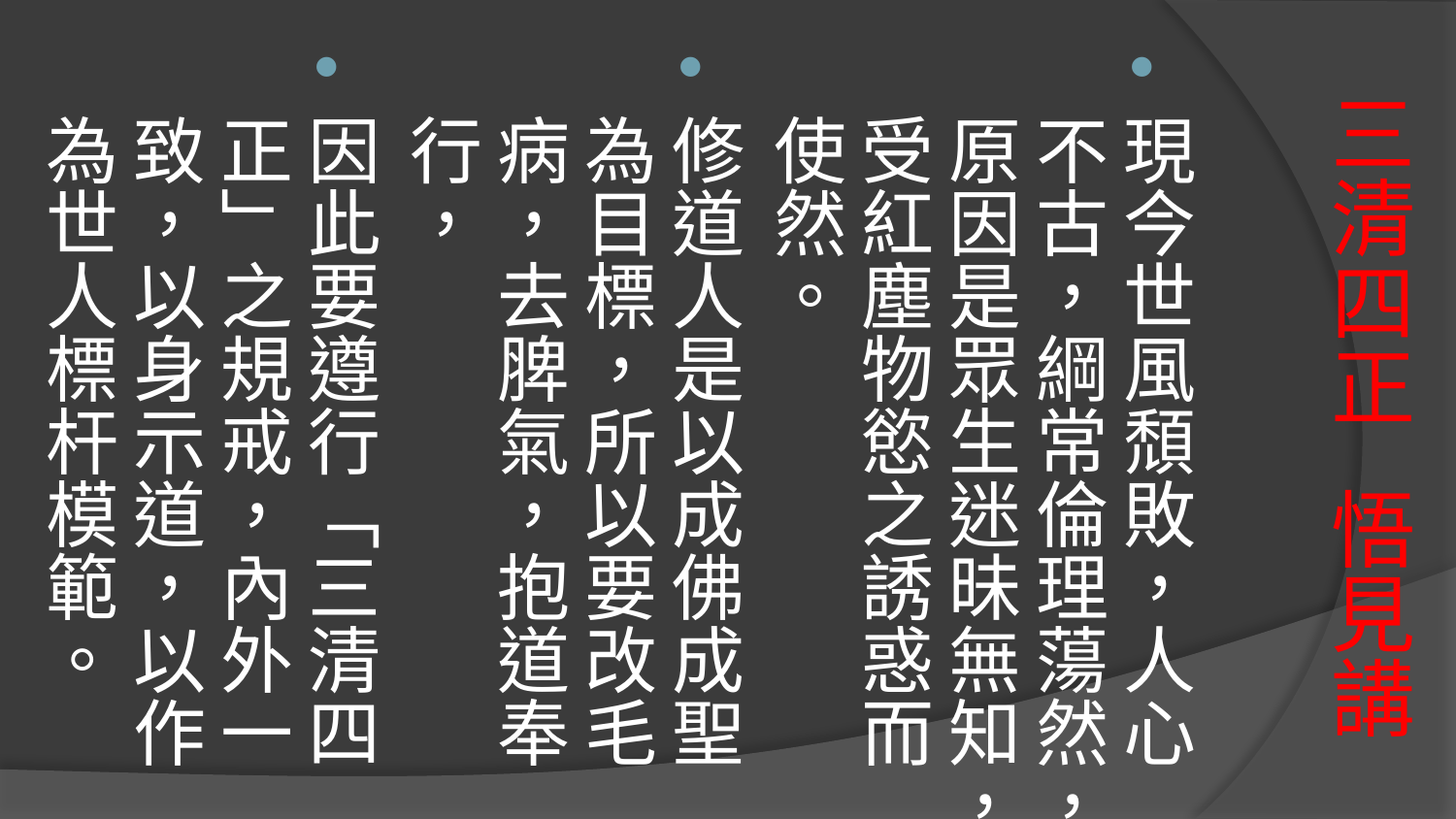

現今世風頹敗，人心不古，綱常倫理蕩然，原因是眾生迷昧無知，受紅塵物慾之誘惑而使然。
修道人是以成佛成聖為目標，所以要改毛病，去脾氣，抱道奉行，
因此要遵行「三清四正」之規戒，內外一致，以身示道，以作為世人標杆模範。
# 三清四正   悟見講